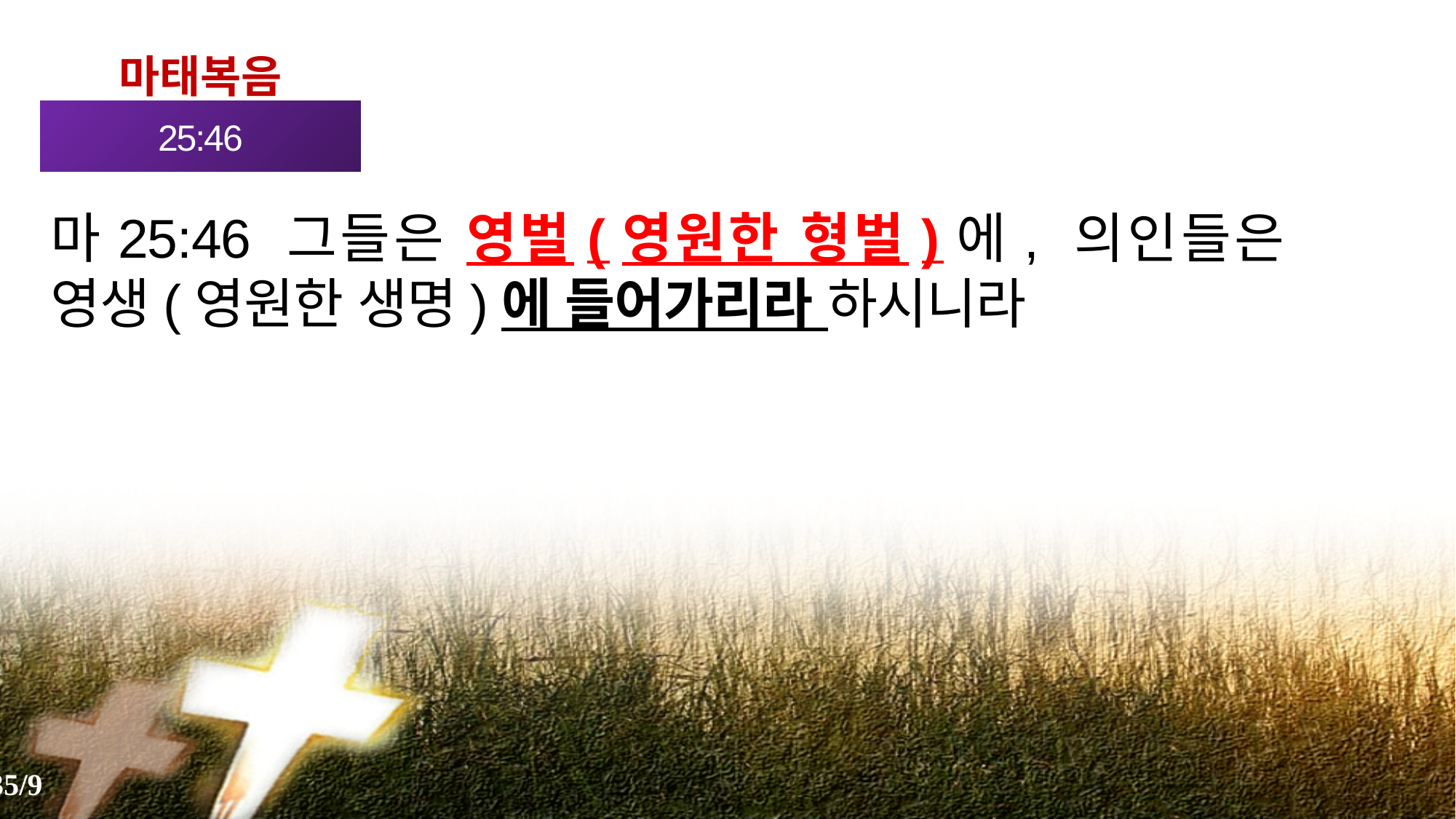

마태복음

25:46
마25:46 그들은 영벌(영원한 형벌)에, 의인들은 영생(영원한 생명)에 들어가리라 하시니라